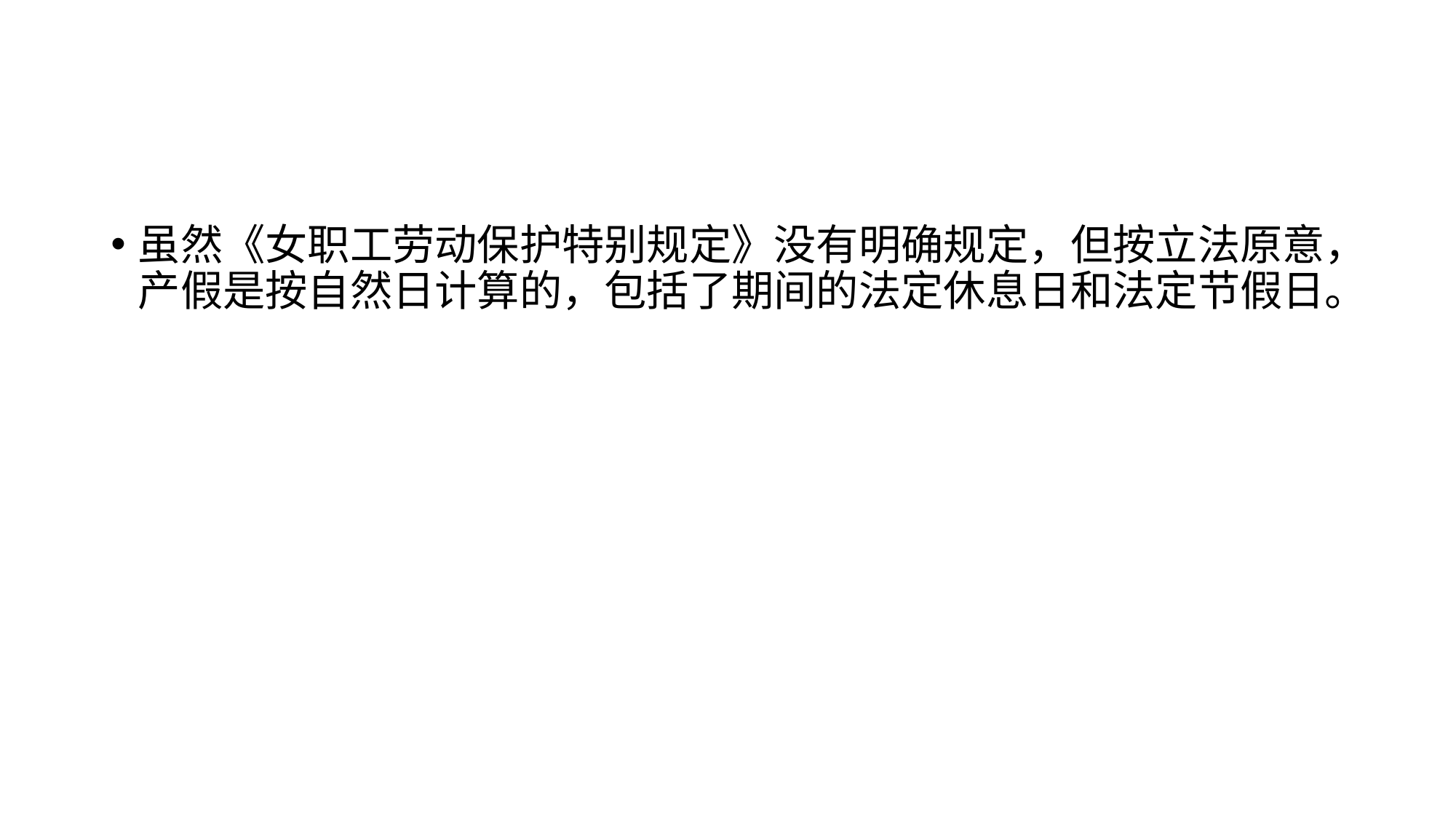

#
虽然《女职工劳动保护特别规定》没有明确规定，但按立法原意，产假是按自然日计算的，包括了期间的法定休息日和法定节假日。